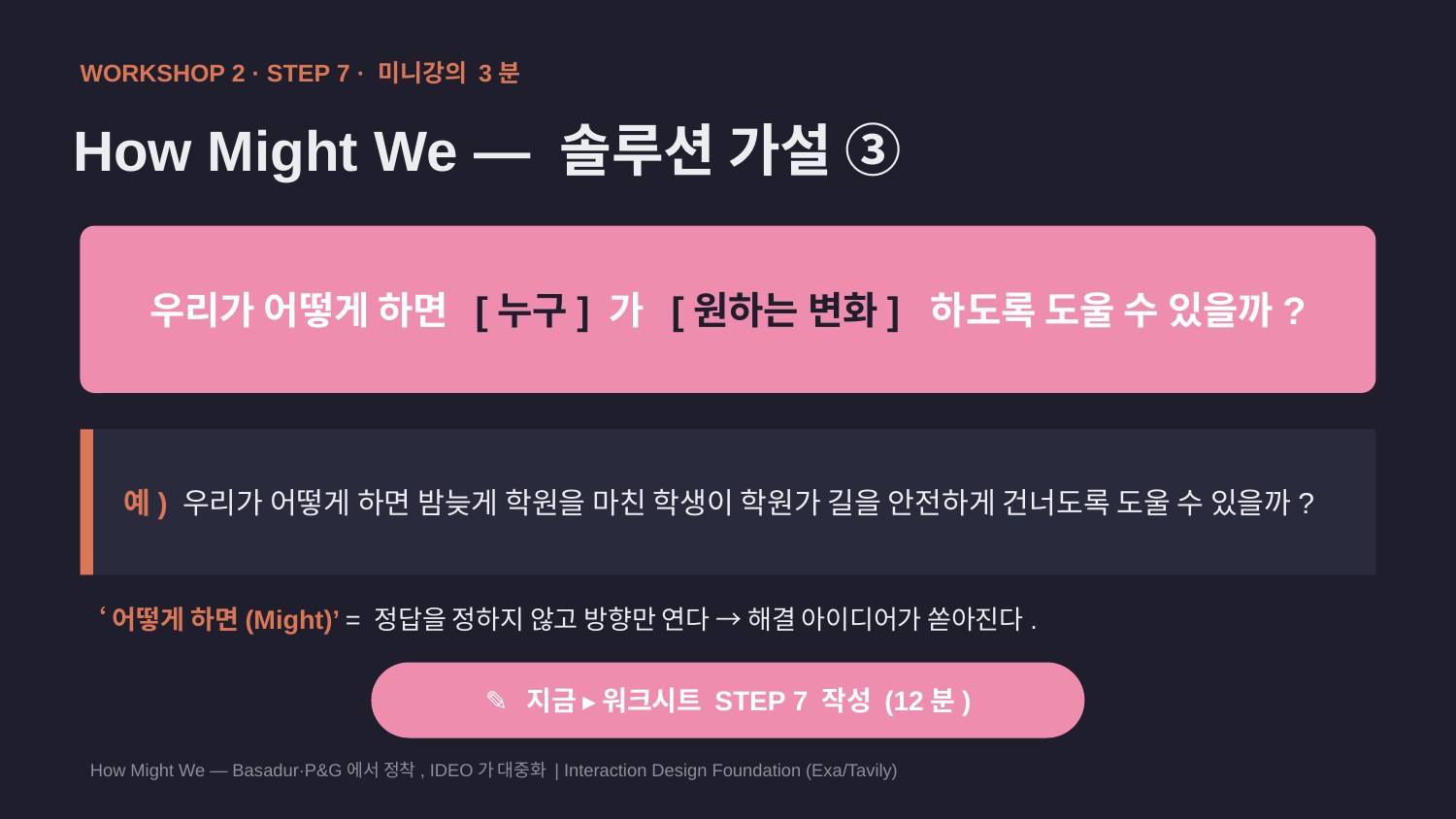

WORKSHOP 2 · STEP 7 · 미니강의 3분
How Might We — 솔루션 가설 ③

우리가 어떻게 하면  [누구] 가  [원하는 변화]  하도록 도울 수 있을까?

예) 우리가 어떻게 하면 밤늦게 학원을 마친 학생이 학원가 길을 안전하게 건너도록 도울 수 있을까?
‘어떻게 하면(Might)’ = 정답을 정하지 않고 방향만 연다 → 해결 아이디어가 쏟아진다.

✎  지금 ▸ 워크시트 STEP 7 작성 (12분)
How Might We — Basadur·P&G에서 정착, IDEO가 대중화 | Interaction Design Foundation (Exa/Tavily)